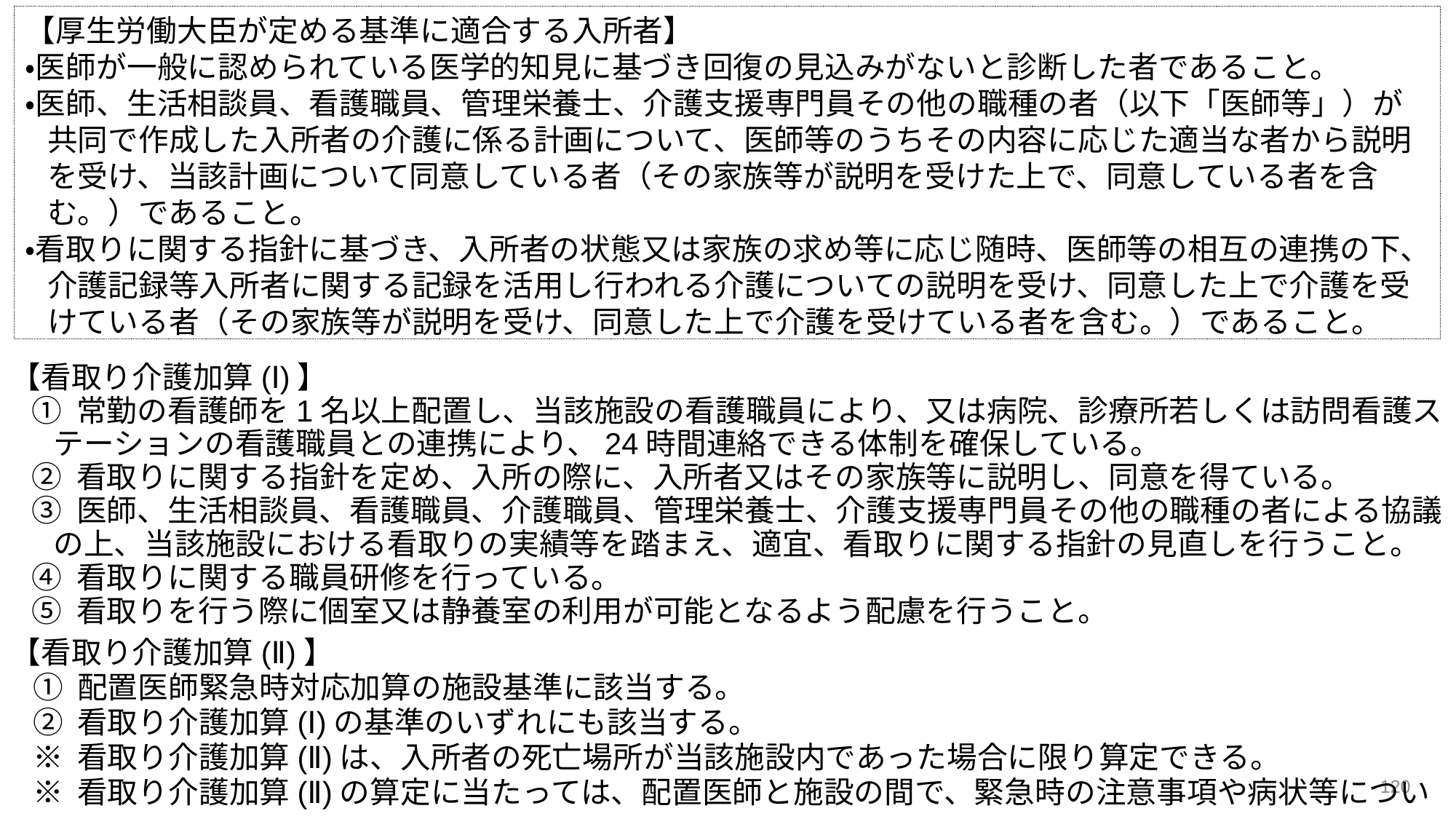

【厚生労働大臣が定める基準に適合する入所者】
・医師が一般に認められている医学的知見に基づき回復の見込みがないと診断した者であること。
・医師、生活相談員、看護職員、管理栄養士、介護支援専門員その他の職種の者（以下「医師等」）が共同で作成した入所者の介護に係る計画について、医師等のうちその内容に応じた適当な者から説明を受け、当該計画について同意している者（その家族等が説明を受けた上で、同意している者を含む。）であること。
・看取りに関する指針に基づき、入所者の状態又は家族の求め等に応じ随時、医師等の相互の連携の下、介護記録等入所者に関する記録を活用し行われる介護についての説明を受け、同意した上で介護を受けている者（その家族等が説明を受け、同意した上で介護を受けている者を含む。）であること。
【看取り介護加算(Ⅰ)】
① 常勤の看護師を1名以上配置し、当該施設の看護職員により、又は病院、診療所若しくは訪問看護ステーションの看護職員との連携により、24時間連絡できる体制を確保している。
② 看取りに関する指針を定め、入所の際に、入所者又はその家族等に説明し、同意を得ている。
③ 医師、生活相談員、看護職員、介護職員、管理栄養士、介護支援専門員その他の職種の者による協議の上、当該施設における看取りの実績等を踏まえ、適宜、看取りに関する指針の見直しを行うこと。
④ 看取りに関する職員研修を行っている。
⑤ 看取りを行う際に個室又は静養室の利用が可能となるよう配慮を行うこと。

【看取り介護加算(Ⅱ)】
① 配置医師緊急時対応加算の施設基準に該当する。
② 看取り介護加算(Ⅰ)の基準のいずれにも該当する。
※ 看取り介護加算(Ⅱ)は、入所者の死亡場所が当該施設内であった場合に限り算定できる。
※ 看取り介護加算(Ⅱ)の算定に当たっては、配置医師と施設の間で、緊急時の注意事項や病状等につい
120